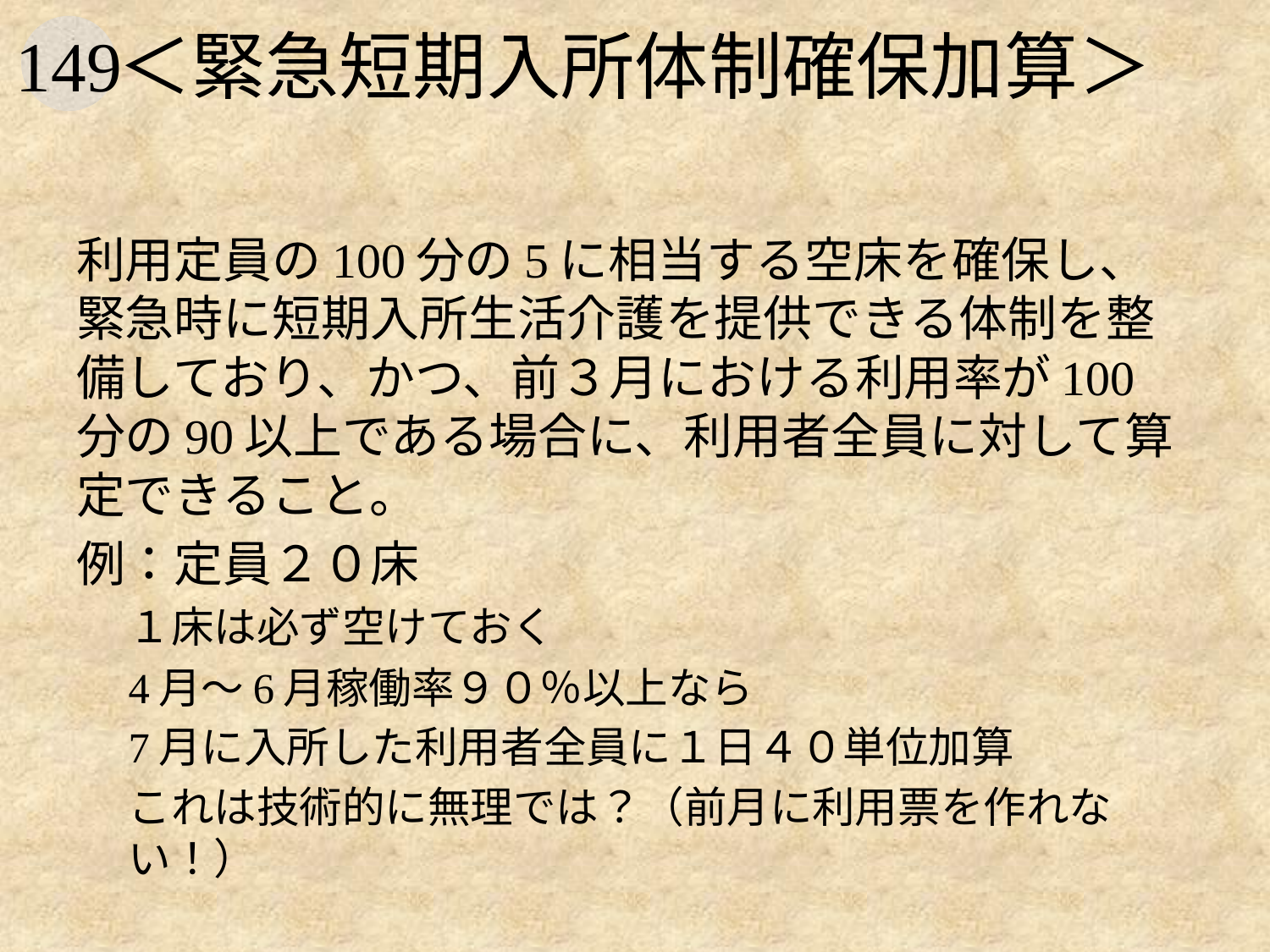

# ＜緊急短期入所体制確保加算＞
利用定員の100分の5に相当する空床を確保し、緊急時に短期入所生活介護を提供できる体制を整備しており、かつ、前３月における利用率が100分の90以上である場合に、利用者全員に対して算定できること。
例：定員２０床
１床は必ず空けておく
4月～6月稼働率９０％以上なら
7月に入所した利用者全員に１日４０単位加算
これは技術的に無理では？（前月に利用票を作れない！）